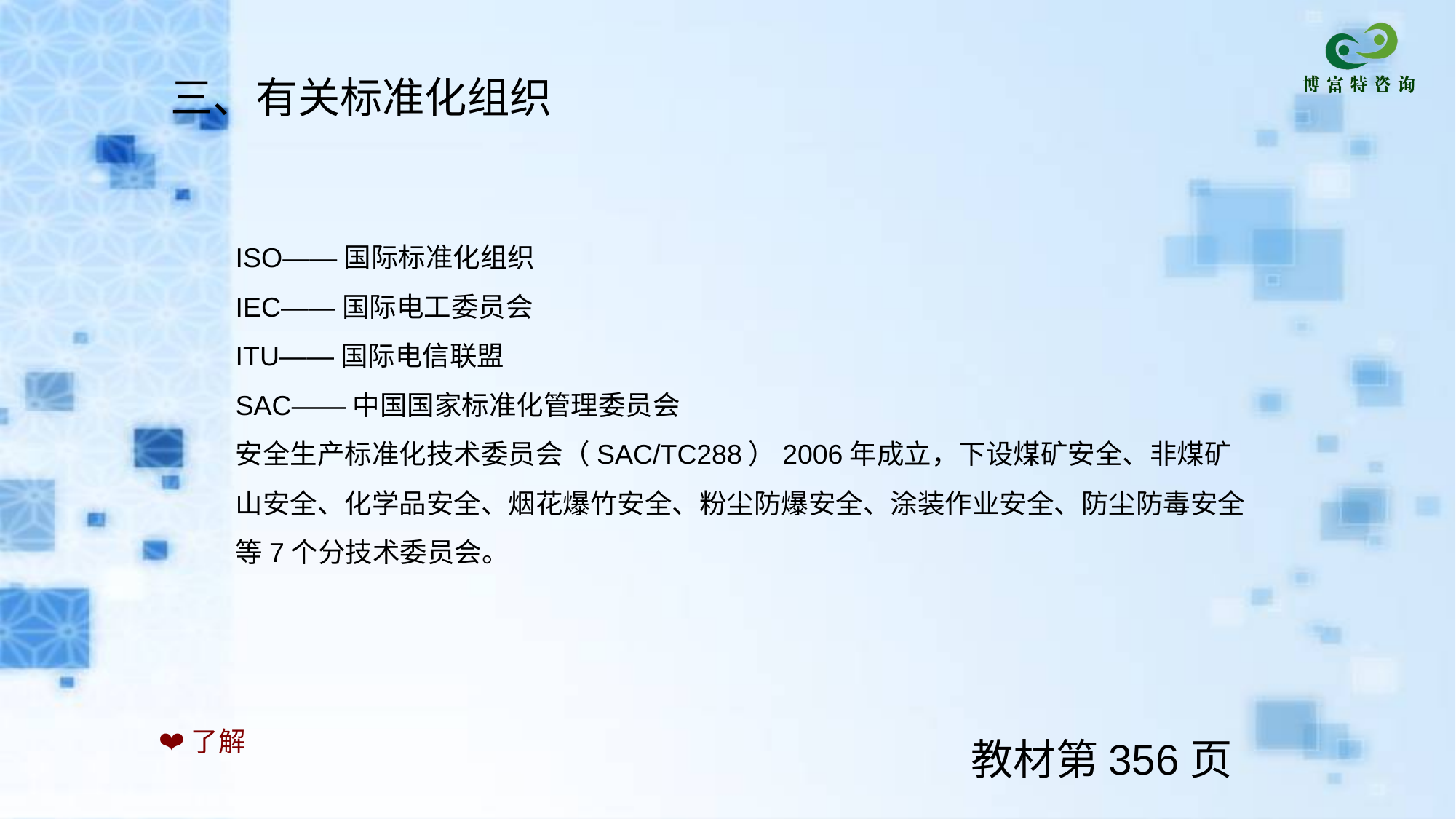

三、有关标准化组织

ISO——国际标准化组织
IEC——国际电工委员会
ITU——国际电信联盟
SAC——中国国家标准化管理委员会
安全生产标准化技术委员会（SAC/TC288）2006年成立，下设煤矿安全、非煤矿山安全、化学品安全、烟花爆竹安全、粉尘防爆安全、涂装作业安全、防尘防毒安全等7个分技术委员会。
❤了解
教材第356页